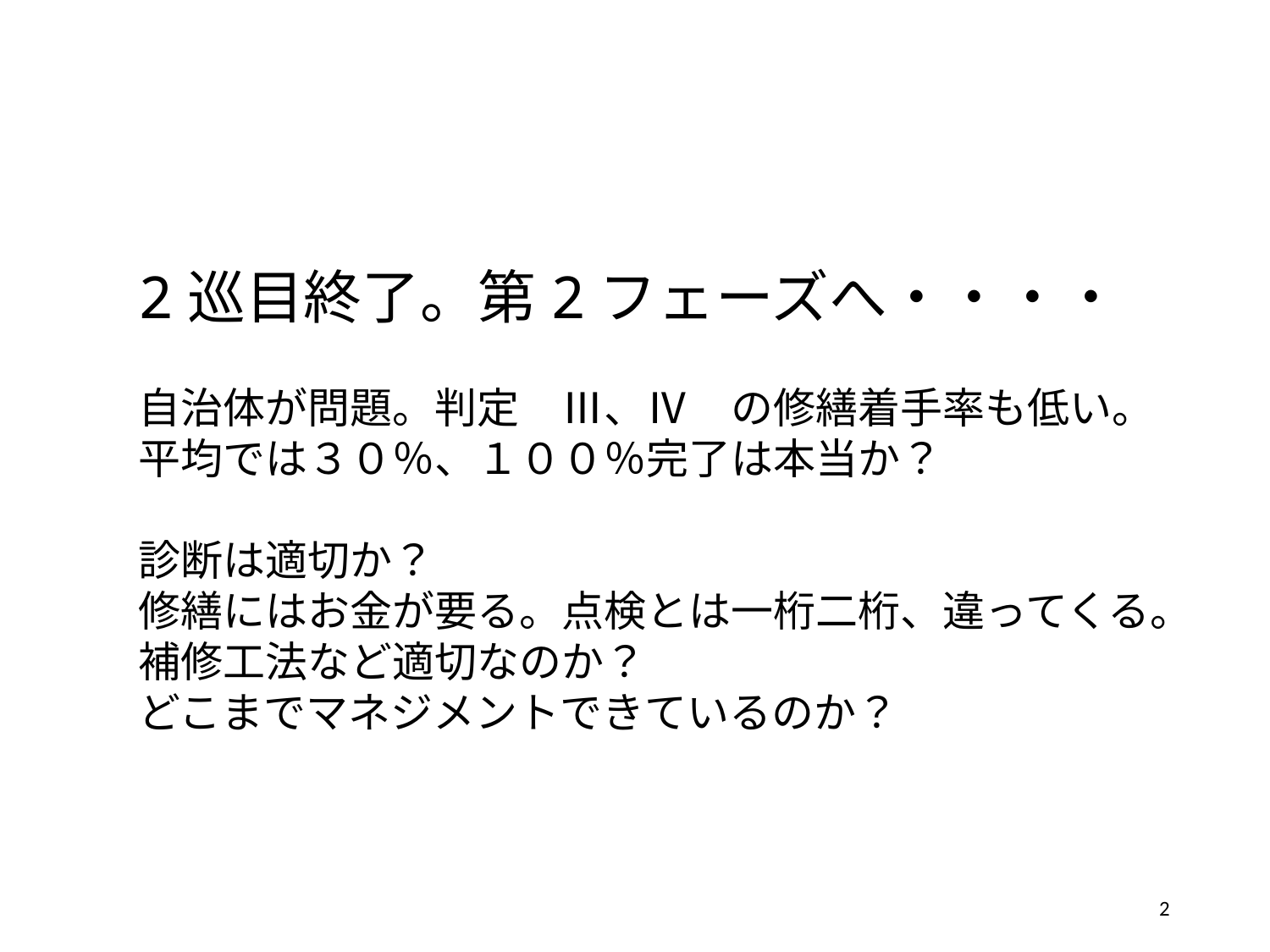

2巡目終了。第2フェーズへ・・・・

自治体が問題。判定　Ⅲ、Ⅳ　の修繕着手率も低い。
平均では３０％、１００％完了は本当か？

診断は適切か？
修繕にはお金が要る。点検とは一桁二桁、違ってくる。
補修工法など適切なのか？
どこまでマネジメントできているのか？
2